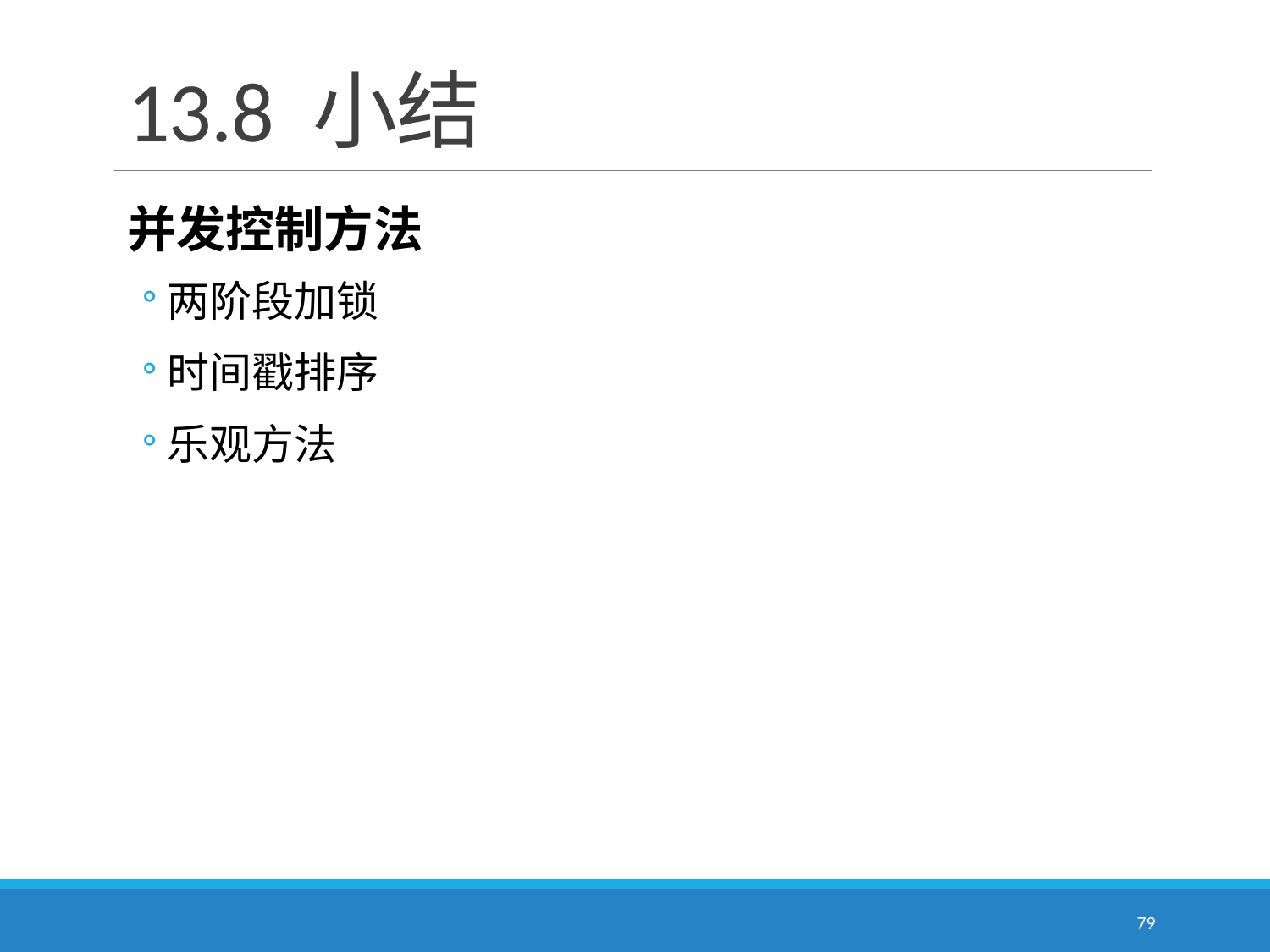

# 13.8 小结
并发控制方法
两阶段加锁
时间戳排序
乐观方法

79